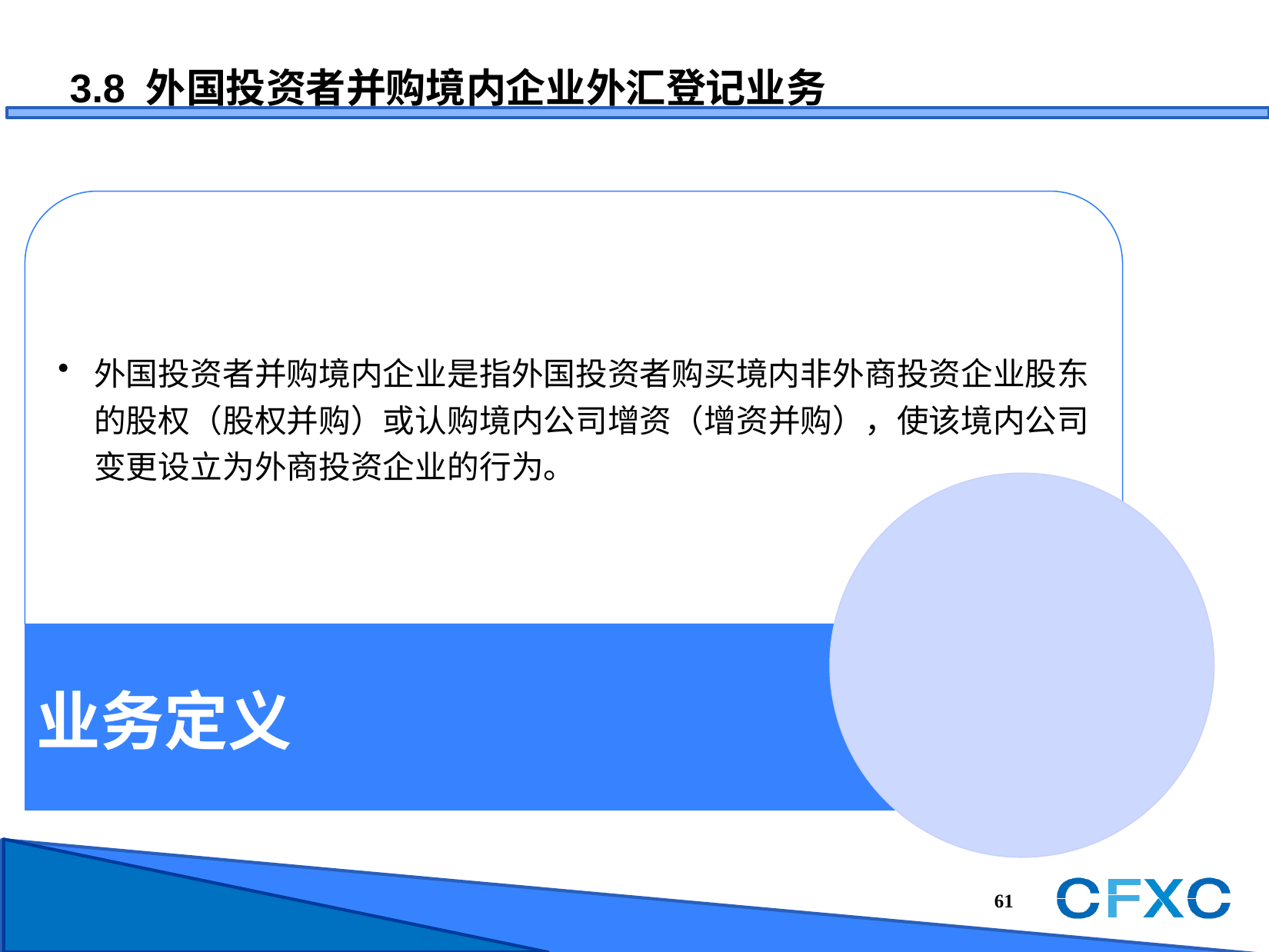

3.8 外国投资者并购境内企业外汇登记业务
业务定义
外国投资者并购境内企业是指外国投资者购买境内非外商投资企业股东的股权（股权并购）或认购境内公司增资（增资并购），使该境内公司变更设立为外商投资企业的行为。
61